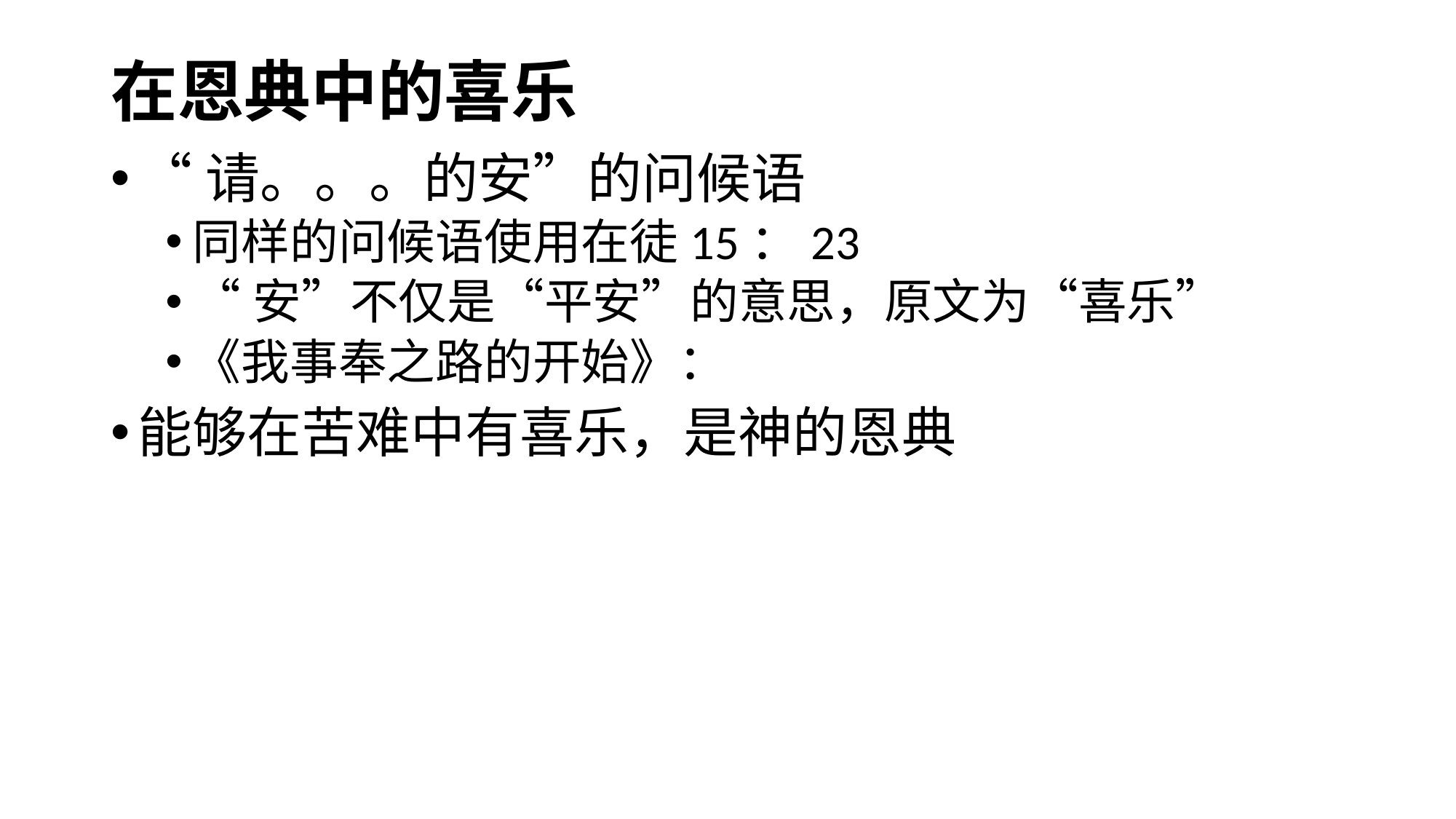

# 在恩典中的喜乐
“请。。。的安”的问候语
同样的问候语使用在徒15：23
“安”不仅是“平安”的意思，原文为“喜乐”
《我事奉之路的开始》：
能够在苦难中有喜乐，是神的恩典